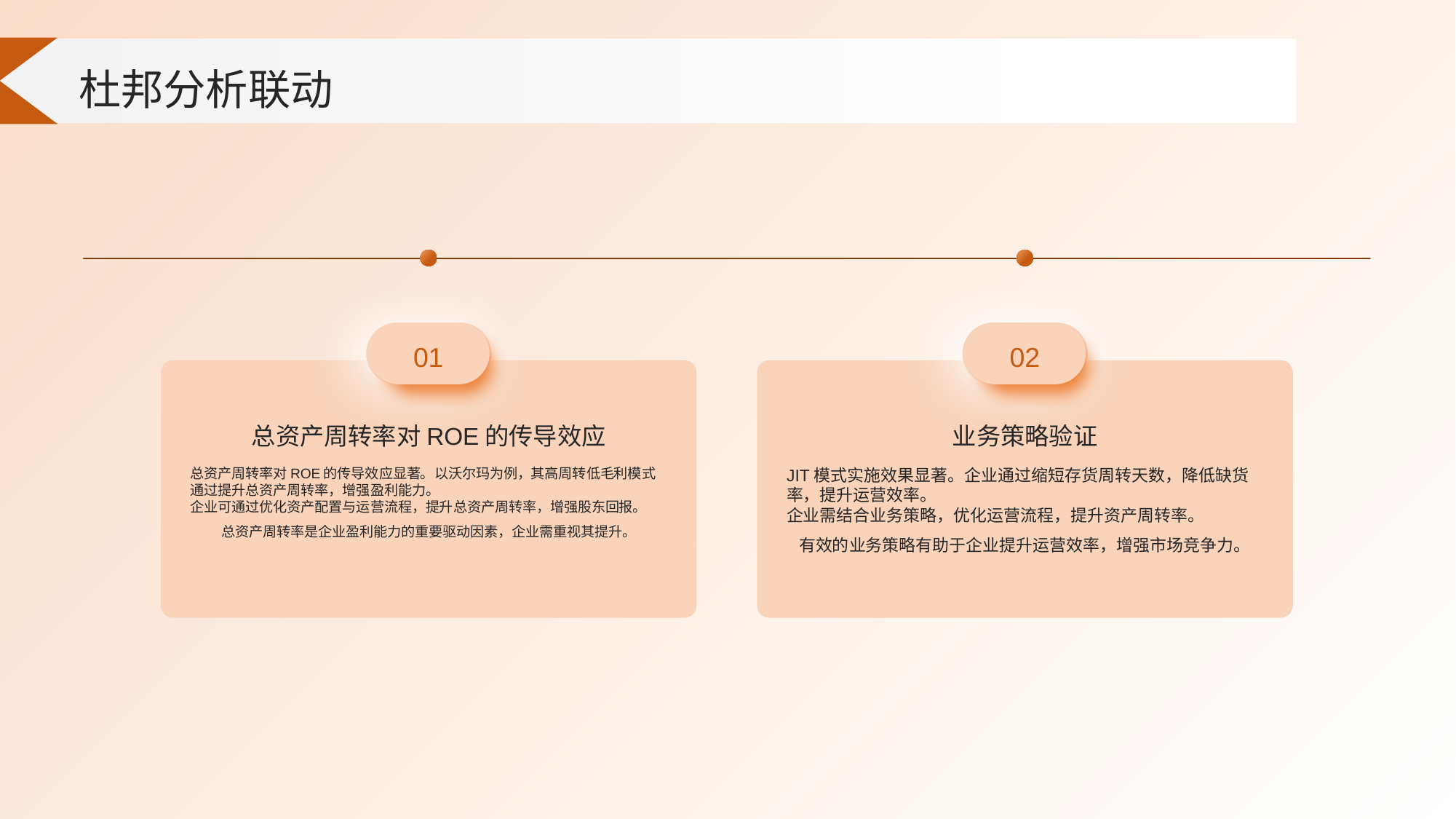

杜邦分析联动

01
02

总资产周转率对ROE的传导效应
业务策略验证
总资产周转率对ROE的传导效应显著。以沃尔玛为例，其高周转低毛利模式通过提升总资产周转率，增强盈利能力。
企业可通过优化资产配置与运营流程，提升总资产周转率，增强股东回报。
总资产周转率是企业盈利能力的重要驱动因素，企业需重视其提升。
JIT模式实施效果显著。企业通过缩短存货周转天数，降低缺货率，提升运营效率。
企业需结合业务策略，优化运营流程，提升资产周转率。
有效的业务策略有助于企业提升运营效率，增强市场竞争力。